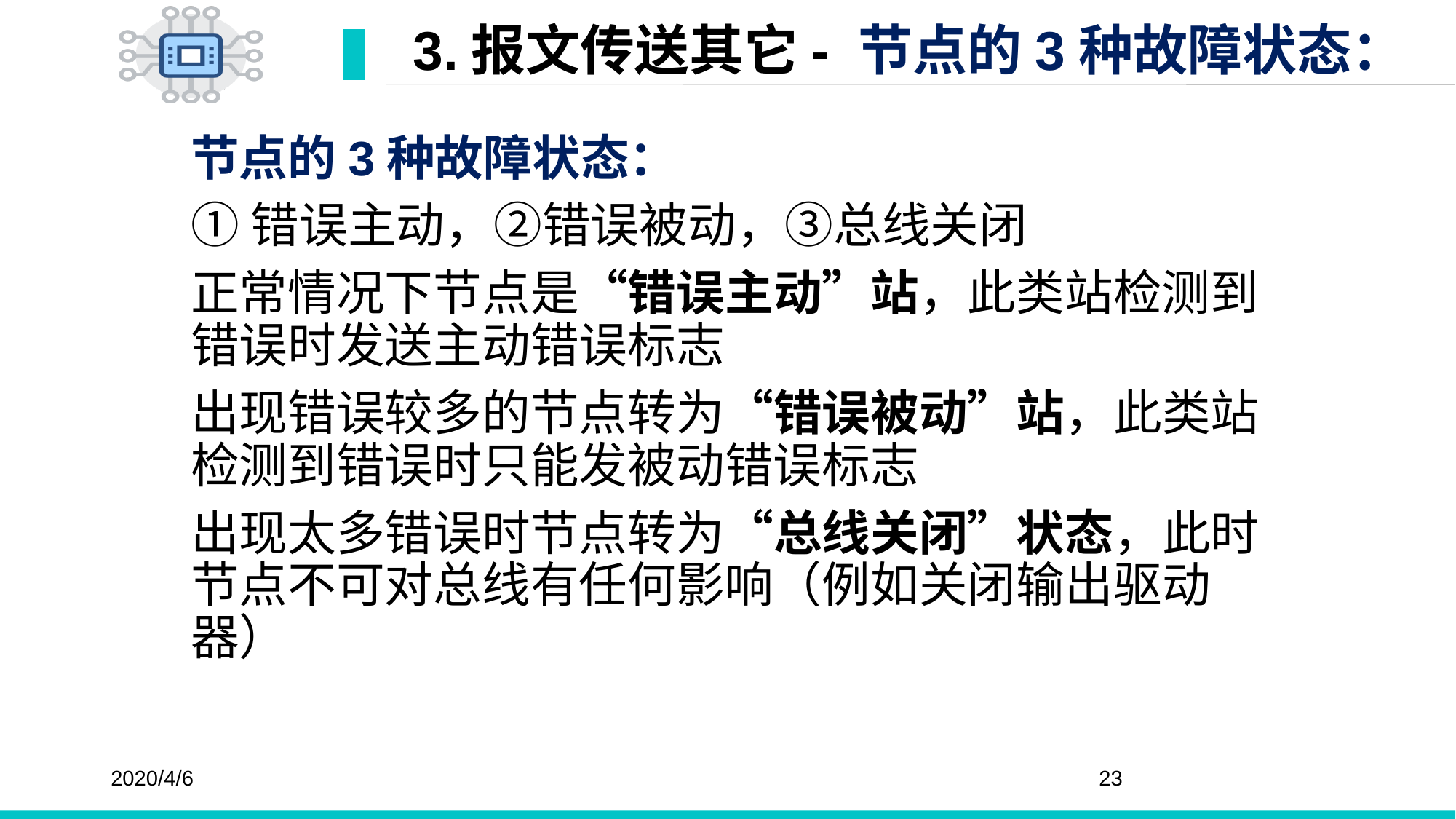

# 3.报文传送其它- 节点的3种故障状态：
节点的3种故障状态：
①错误主动，②错误被动，③总线关闭
正常情况下节点是“错误主动”站，此类站检测到错误时发送主动错误标志
出现错误较多的节点转为“错误被动”站，此类站检测到错误时只能发被动错误标志
出现太多错误时节点转为“总线关闭”状态，此时节点不可对总线有任何影响（例如关闭输出驱动器）

2020/4/6
23